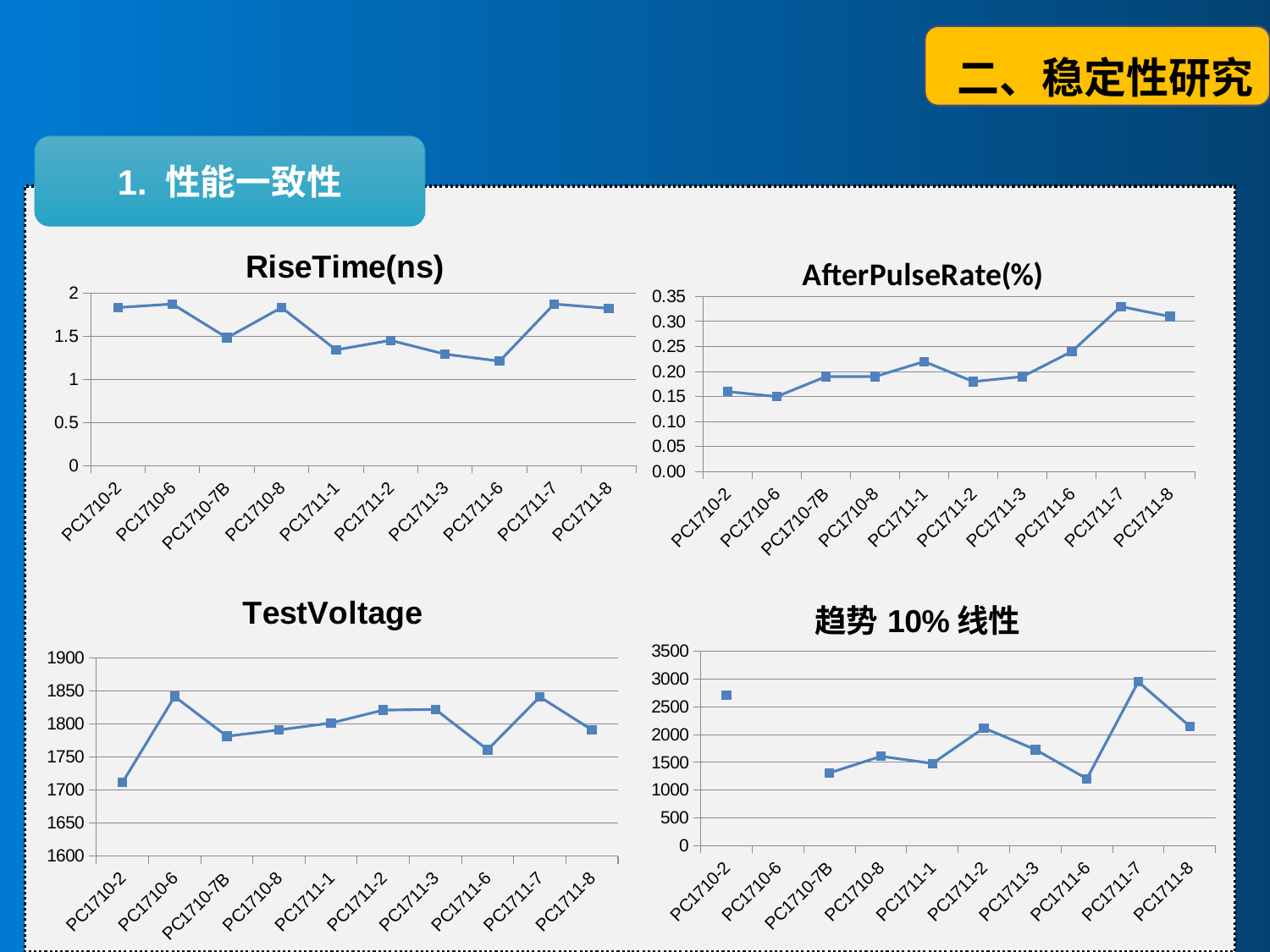

二、稳定性研究
1. 性能一致性

### Chart:

| Category | RiseTime(ns) |
|---|---|
| PC1710-2 | 1.83 |
| PC1710-6 | 1.87 |
| PC1710-7B | 1.48 |
| PC1710-8 | 1.83 |
| PC1711-1 | 1.34 |
| PC1711-2 | 1.45 |
| PC1711-3 | 1.29 |
| PC1711-6 | 1.21 |
| PC1711-7 | 1.87 |
| PC1711-8 | 1.82 |

### Chart:

| Category | AfterPulseRate(%) |
|---|---|
| PC1710-2 | 0.16 |
| PC1710-6 | 0.15 |
| PC1710-7B | 0.19 |
| PC1710-8 | 0.19 |
| PC1711-1 | 0.22 |
| PC1711-2 | 0.18 |
| PC1711-3 | 0.19 |
| PC1711-6 | 0.24 |
| PC1711-7 | 0.33 |
| PC1711-8 | 0.31 |

### Chart:

| Category | 趋势10%线性 |
|---|---|
| PC1710-2 | 2710.0 |
| PC1710-6 | None |
| PC1710-7B | 1310.0 |
| PC1710-8 | 1610.0 |
| PC1711-1 | 1480.0 |
| PC1711-2 | 2120.0 |
| PC1711-3 | 1730.0 |
| PC1711-6 | 1205.0 |
| PC1711-7 | 2950.0 |
| PC1711-8 | 2150.0 |

### Chart:

| Category | TestVoltage |
|---|---|
| PC1710-2 | 1711.5 |
| PC1710-6 | 1841.5 |
| PC1710-7B | 1781.5 |
| PC1710-8 | 1791.0 |
| PC1711-1 | 1801.5 |
| PC1711-2 | 1821.0 |
| PC1711-3 | 1822.0 |
| PC1711-6 | 1761.0 |
| PC1711-7 | 1841.0 |
| PC1711-8 | 1791.0 |